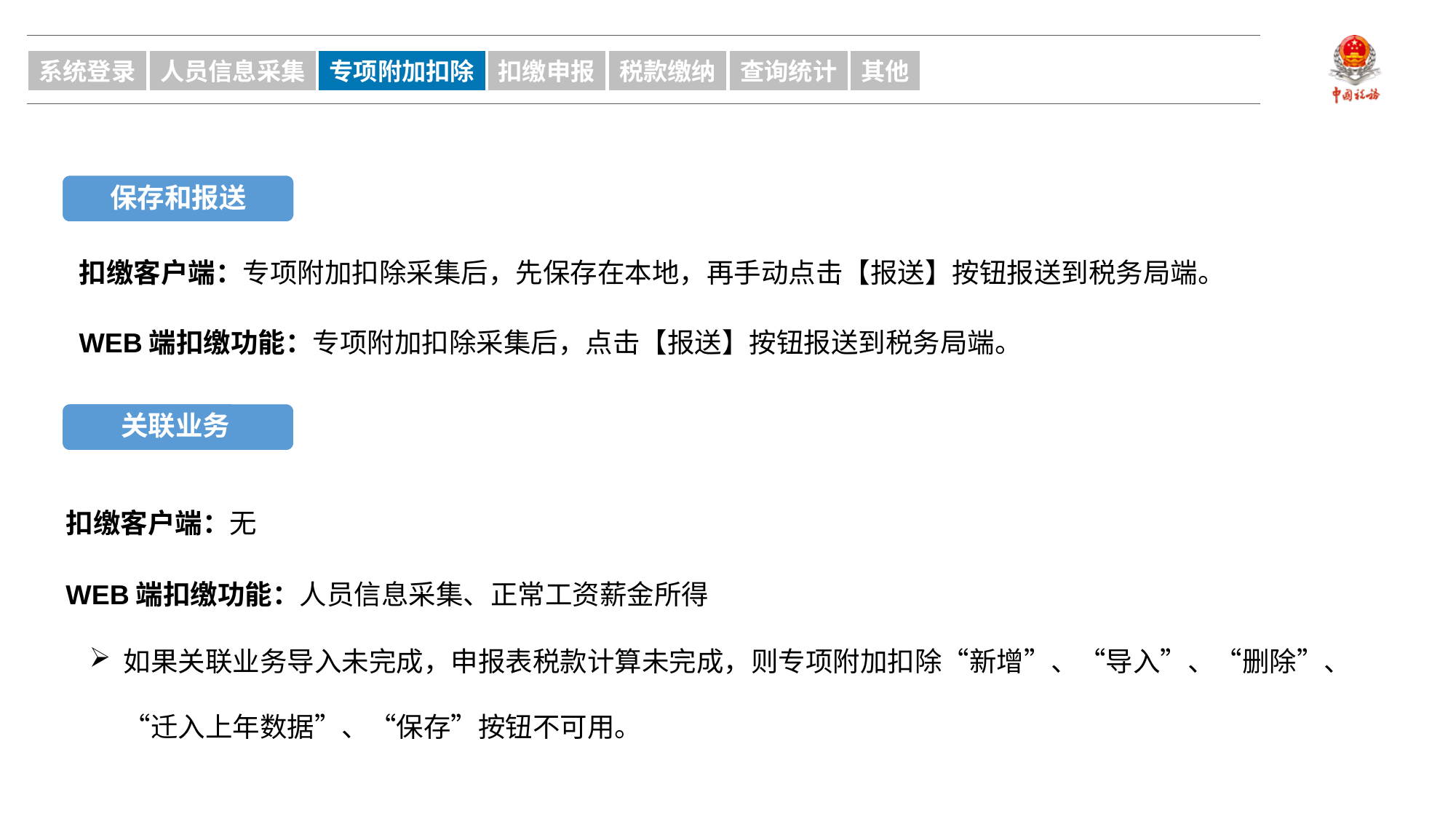

系统登录
人员信息采集
专项附加扣除
扣缴申报
税款缴纳
查询统计
其他
扣缴Web端

保存和报送
扣缴客户端：专项附加扣除采集后，先保存在本地，再手动点击【报送】按钮报送到税务局端。
WEB端扣缴功能：专项附加扣除采集后，点击【报送】按钮报送到税务局端。

关联业务
扣缴客户端：无
WEB端扣缴功能：人员信息采集、正常工资薪金所得
如果关联业务导入未完成，申报表税款计算未完成，则专项附加扣除“新增”、“导入”、“删除”、“迁入上年数据”、“保存”按钮不可用。